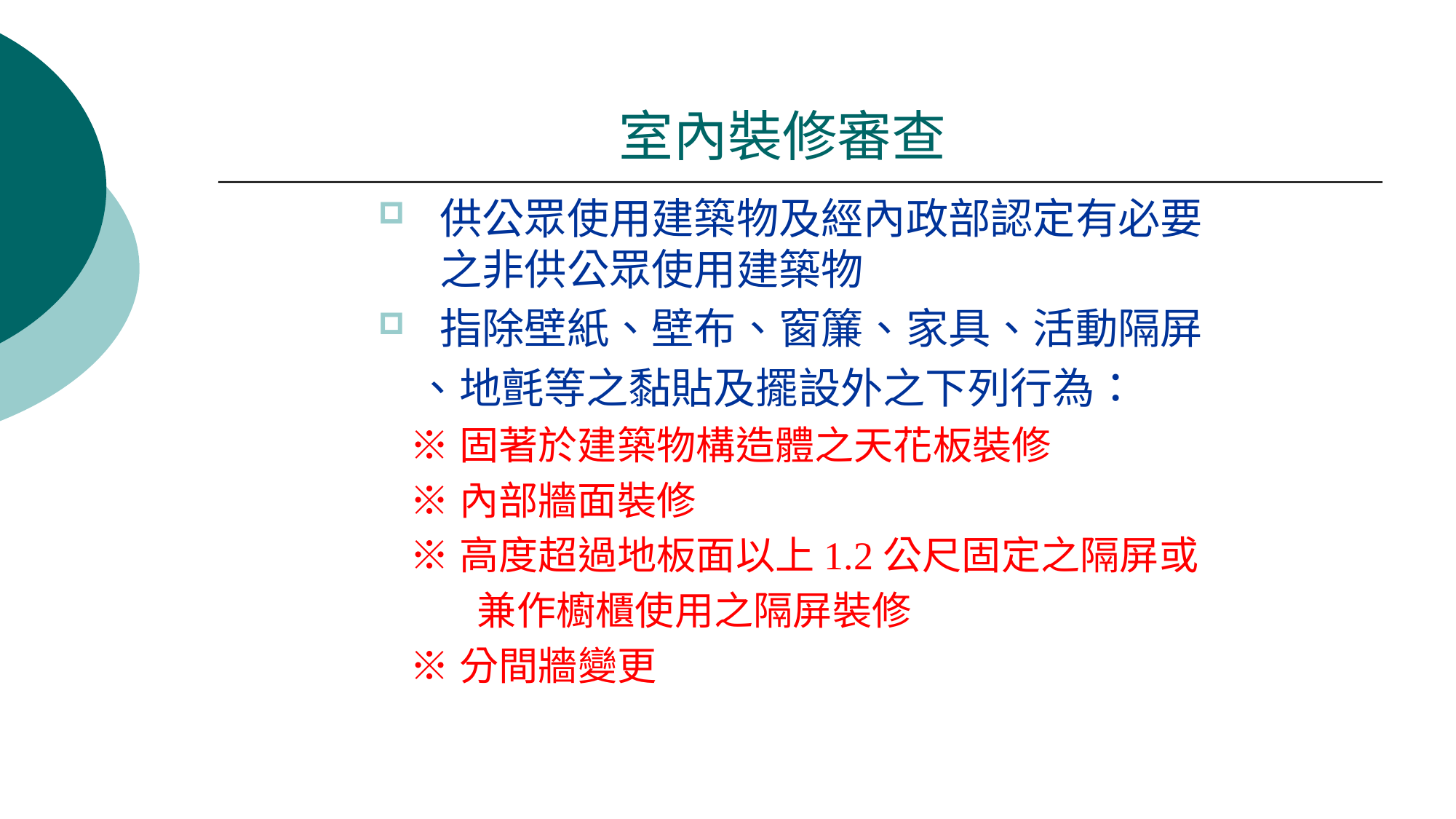

室內裝修審查
供公眾使用建築物及經內政部認定有必要之非供公眾使用建築物
指除壁紙、壁布、窗簾、家具、活動隔屏
   、地氈等之黏貼及擺設外之下列行為：
      ※固著於建築物構造體之天花板裝修
      ※內部牆面裝修
      ※高度超過地板面以上1.2公尺固定之隔屏或
             兼作櫥櫃使用之隔屏裝修
      ※分間牆變更